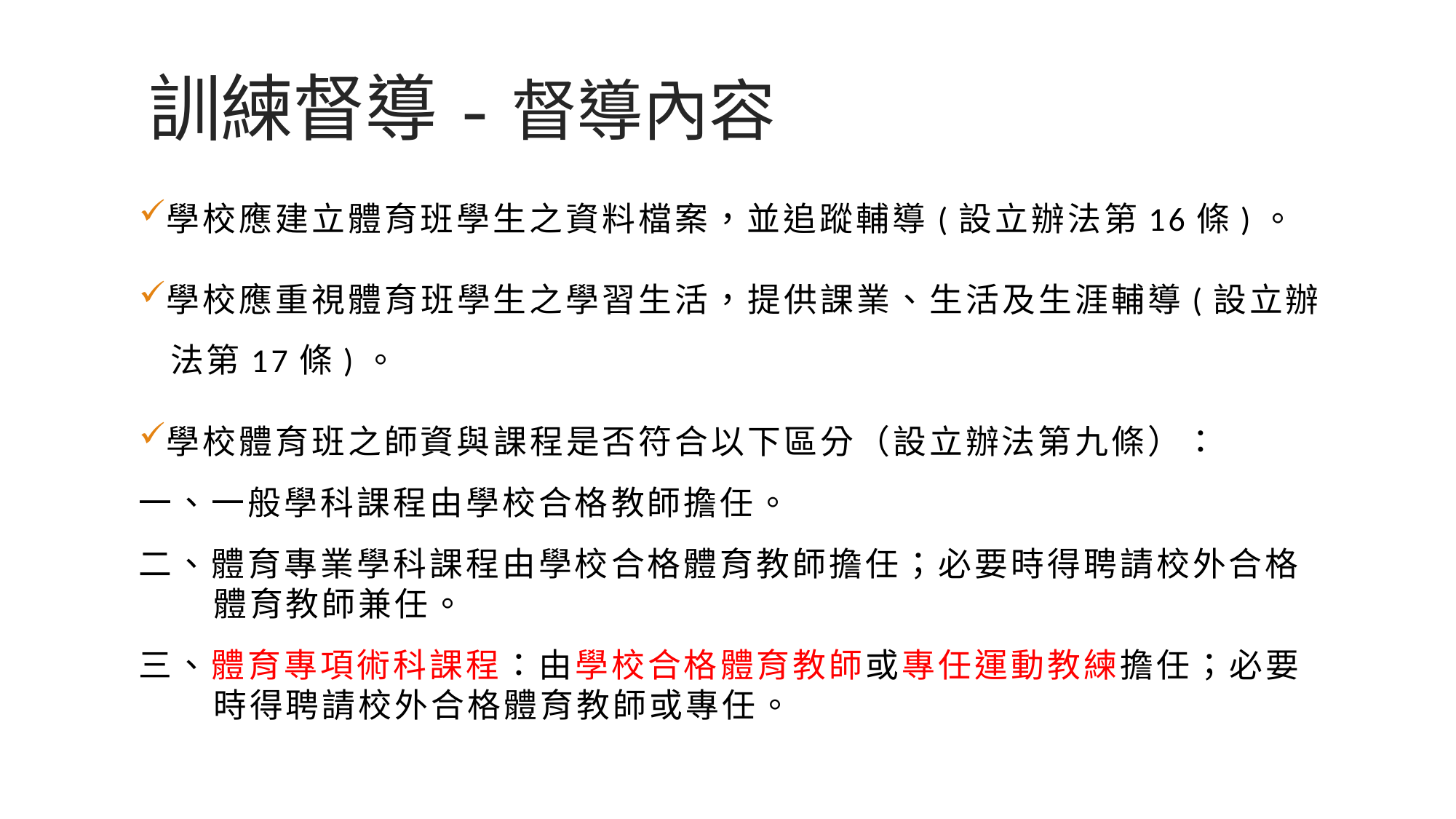

# 訓練督導-督導內容
學校應建立體育班學生之資料檔案，並追蹤輔導(設立辦法第16條)。
學校應重視體育班學生之學習生活，提供課業、生活及生涯輔導(設立辦
   法第17條)。
學校體育班之師資與課程是否符合以下區分（設立辦法第九條）：
一、一般學科課程由學校合格教師擔任。
二、體育專業學科課程由學校合格體育教師擔任；必要時得聘請校外合格
體育教師兼任。
三、體育專項術科課程：由學校合格體育教師或專任運動教練擔任；必要
時得聘請校外合格體育教師或專任。
22